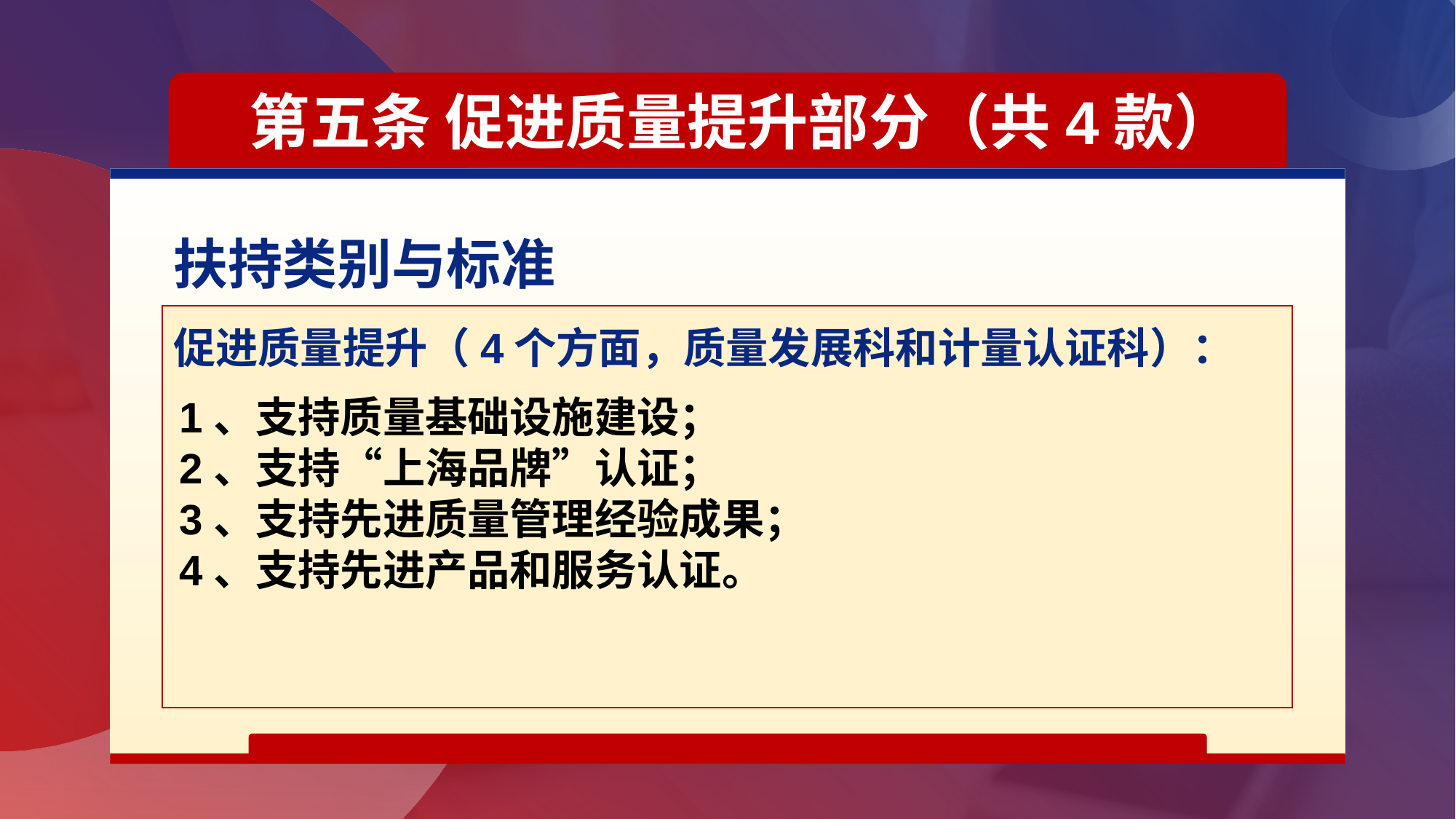

第五条 促进质量提升部分（共4款）

扶持类别与标准
促进质量提升（4个方面，质量发展科和计量认证科）：

1、支持质量基础设施建设；
2、支持“上海品牌”认证；
3、支持先进质量管理经验成果；
4、支持先进产品和服务认证。